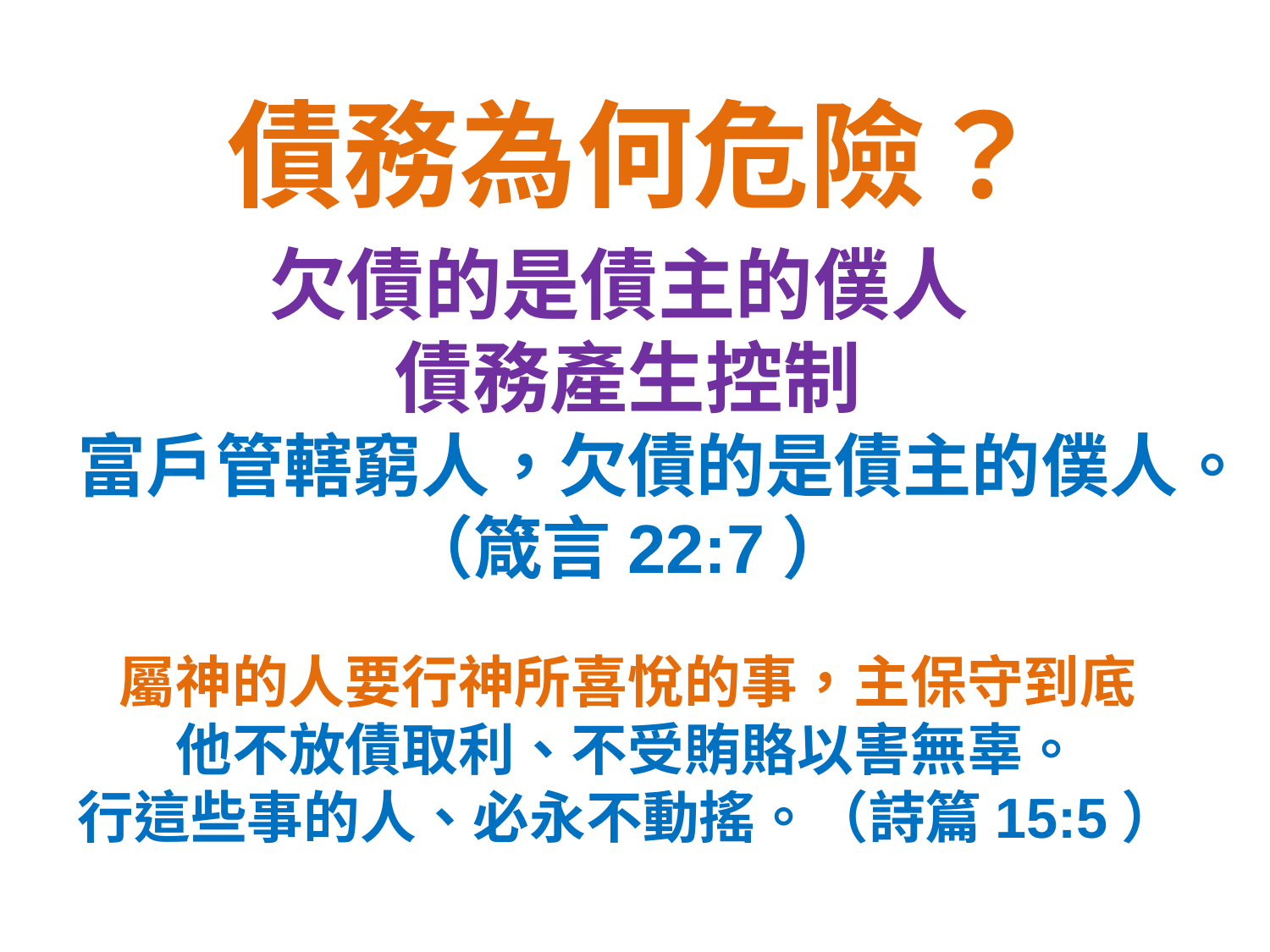

債務為何危險？
欠債的是債主的僕人
債務產生控制
富戶管轄窮人，欠債的是債主的僕人。
（箴言22:7）

屬神的人要行神所喜悅的事，主保守到底
他不放債取利、不受賄賂以害無辜。
行這些事的人、必永不動搖。（詩篇15:5）
数字时代神的蓝图｜命・钱・爱